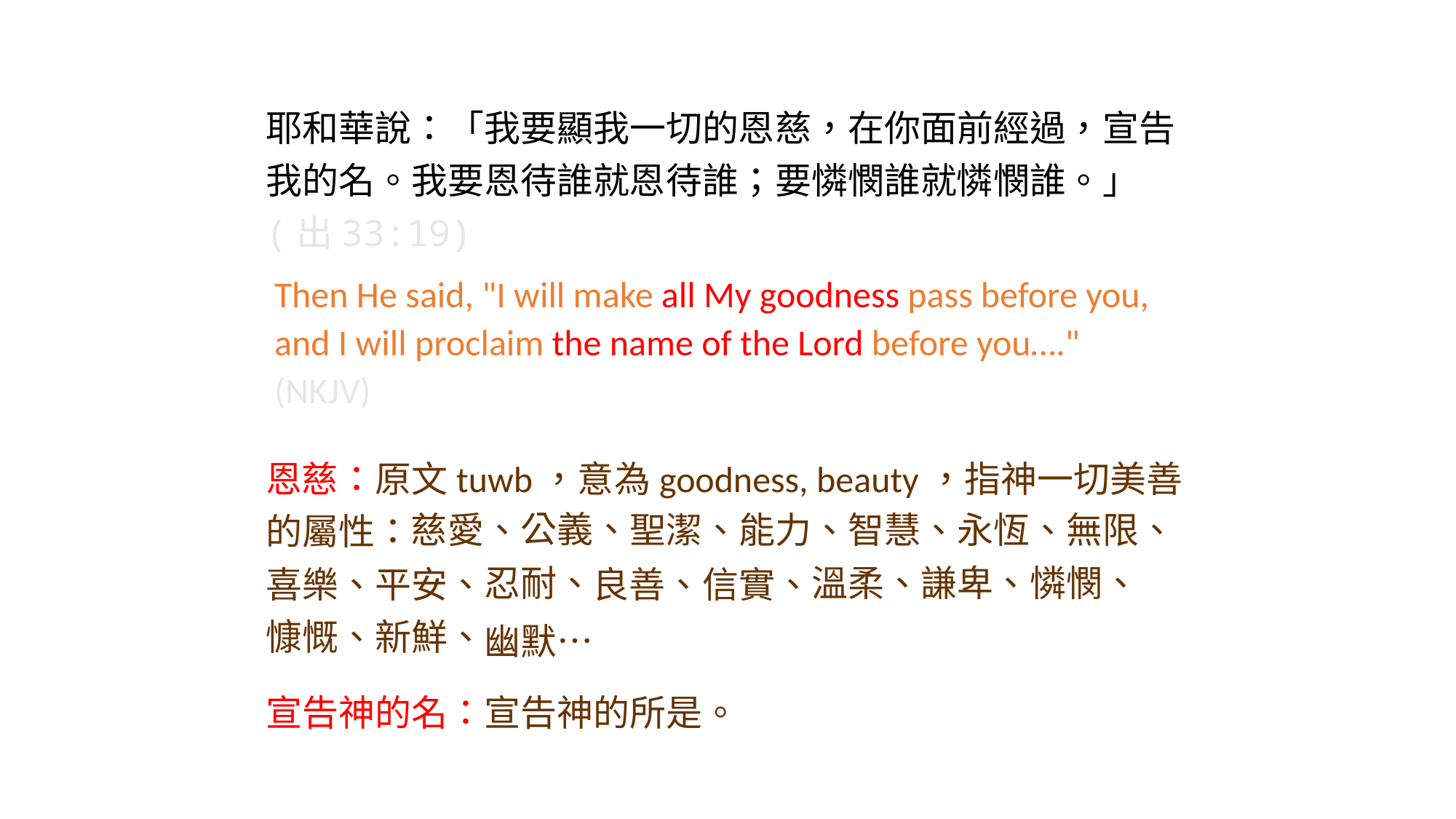

耶和華說：「我要顯我一切的恩慈，在你面前經過，宣告我的名。我要恩待誰就恩待誰；要憐憫誰就憐憫誰。」(出33:19)
Then He said, "I will make all My goodness pass before you, and I will proclaim the name of the Lord before you…." (NKJV)
恩慈：原文tuwb，意為goodness, beauty，指神一切美善的屬性：

公義、
能力、
智慧、
永恆、
慈愛、
聖潔、
無限、
忍耐、
溫柔、
謙卑、
憐憫、
喜樂、
平安、
信實、
良善、
幽默…
新鮮、
慷慨、
宣告神的名：宣告神的所是。